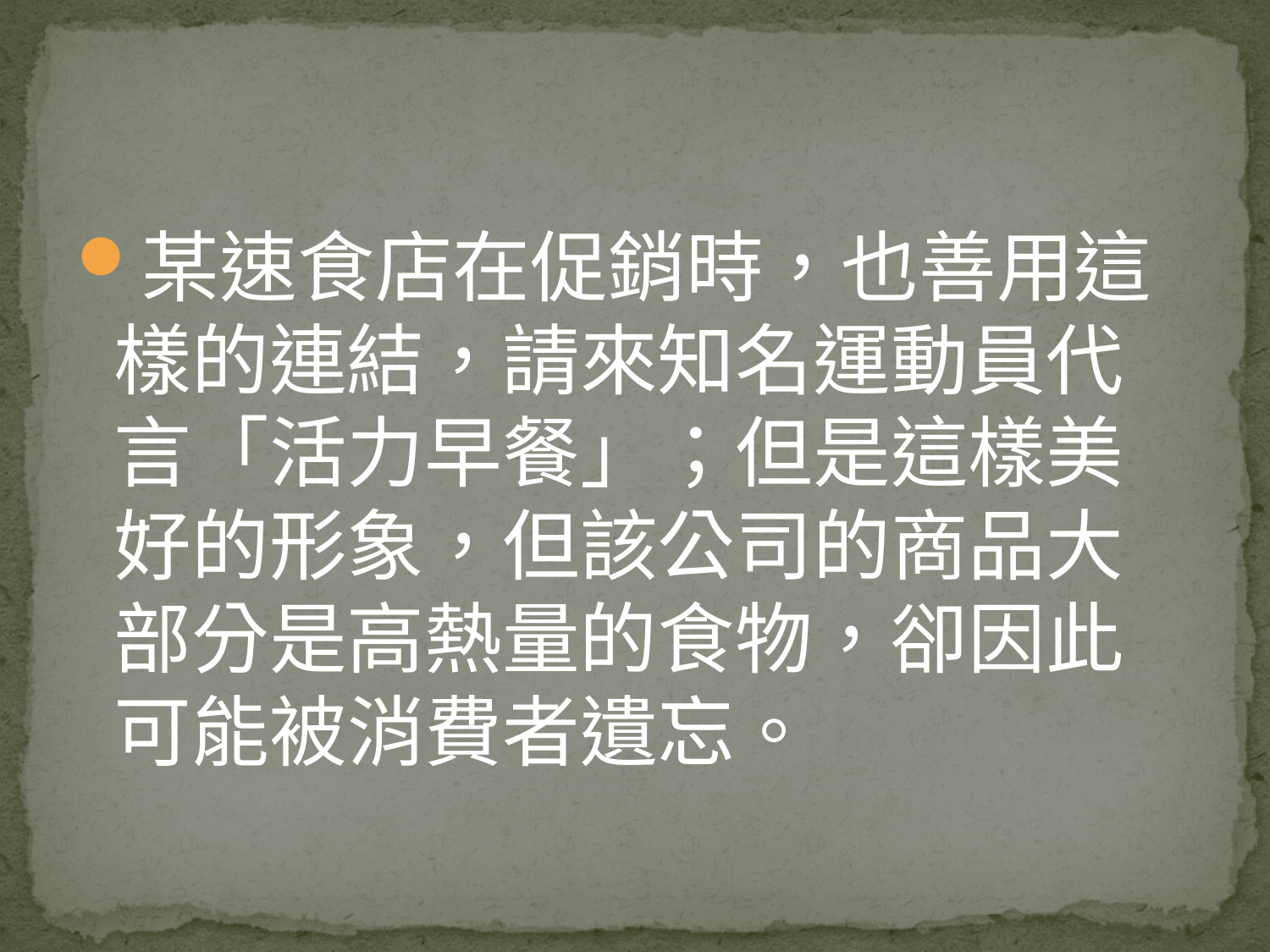

#
某速食店在促銷時，也善用這樣的連結，請來知名運動員代言「活力早餐」；但是這樣美好的形象，但該公司的商品大部分是高熱量的食物，卻因此可能被消費者遺忘。